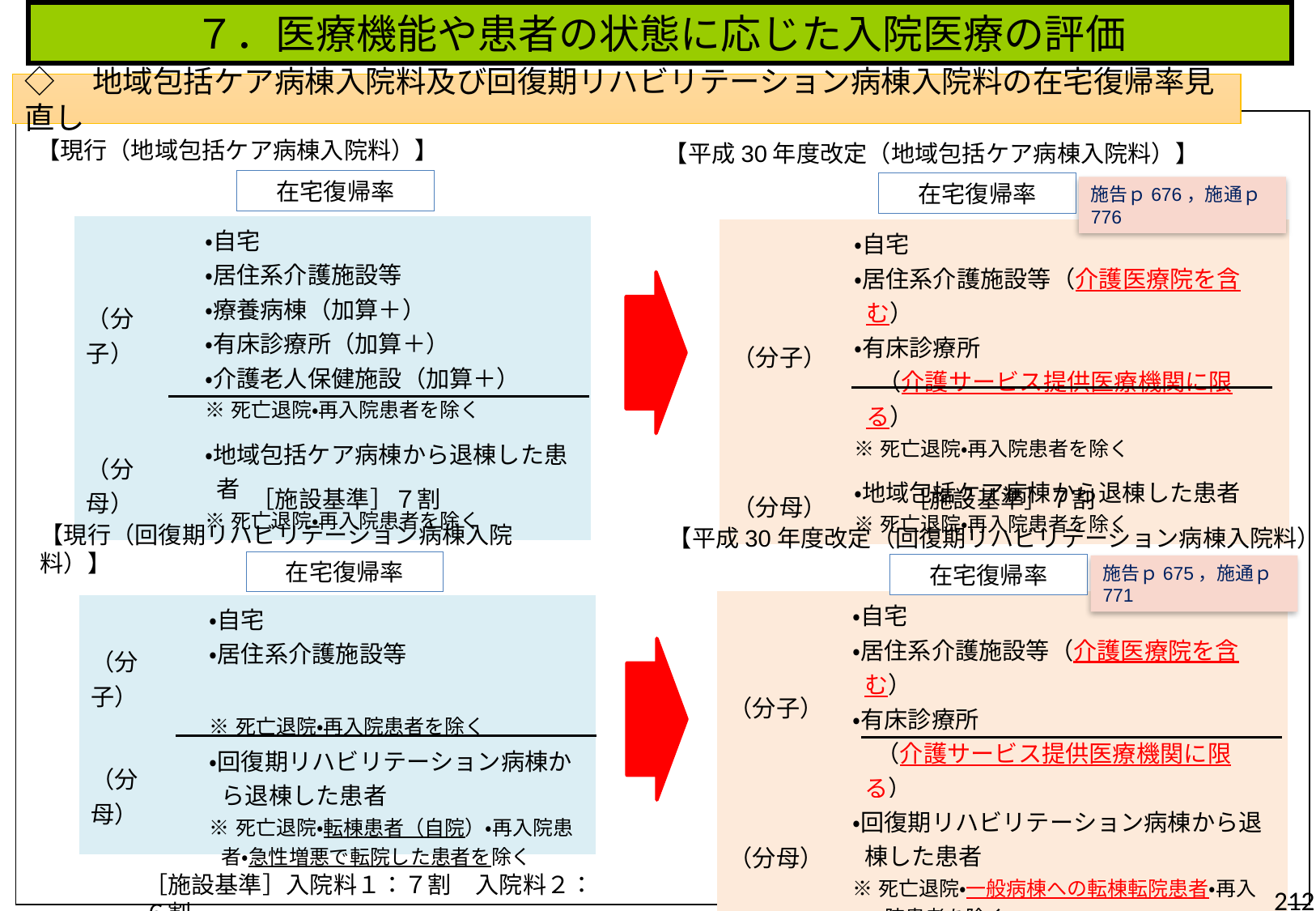

７．医療機能や患者の状態に応じた入院医療の評価
◇　地域包括ケア病棟入院料及び回復期リハビリテーション病棟入院料の在宅復帰率見直し

【現行（地域包括ケア病棟入院料）】
【平成30年度改定（地域包括ケア病棟入院料）】
在宅復帰率
在宅復帰率
施告ｐ676，施通ｐ776
| （分子） | ・自宅 ・居住系介護施設等 ・療養病棟（加算＋） ・有床診療所（加算＋） ・介護老人保健施設（加算＋） ※死亡退院・再入院患者を除く |
| --- | --- |
| （分母） | ・地域包括ケア病棟から退棟した患者 ※死亡退院・再入院患者を除く |
| （分子） | ・自宅 ・居住系介護施設等（介護医療院を含む） ・有床診療所 　（介護サービス提供医療機関に限る） ※死亡退院・再入院患者を除く |
| --- | --- |
| （分母） | ・地域包括ケア病棟から退棟した患者 ※死亡退院・再入院患者を除く |

［施設基準］７割
［施設基準］７割
【現行（回復期リハビリテーション病棟入院料）】
【平成30年度改定（回復期リハビリテーション病棟入院料）】
在宅復帰率
在宅復帰率
施告ｐ675，施通ｐ771
| （分子） | ・自宅 ・居住系介護施設等（介護医療院を含む） ・有床診療所 　（介護サービス提供医療機関に限る） ※死亡退院・再入院患者を除く |
| --- | --- |
| （分母） | ・回復期リハビリテーション病棟から退棟した患者 ※死亡退院・一般病棟への転棟転院患者・再入　院患者を除く |
| （分子） | ・自宅 ・居住系介護施設等 ※死亡退院・再入院患者を除く |
| --- | --- |
| （分母） | ・回復期リハビリテーション病棟から退棟した患者 ※死亡退院・転棟患者（自院）・再入院患者・急性増悪で転院した患者を除く |

［施設基準］入院料１：７割　入院料２：６割
［施設基準］入院料１～４： ７割
212